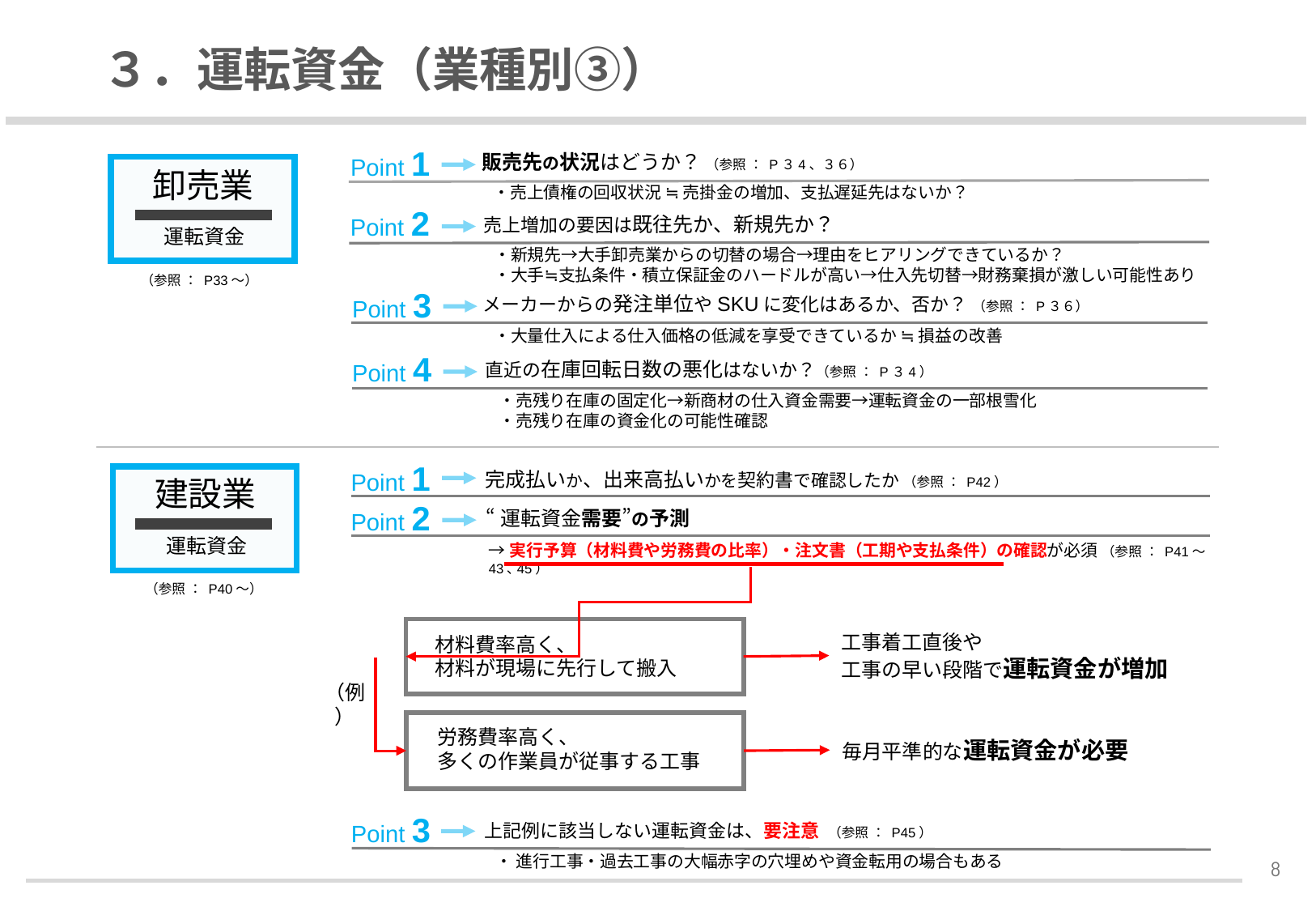

# ３．運転資金（業種別③）
Point 1
販売先の状況はどうか？ （参照 ： P３4、３６）
・売上債権の回収状況 ≒ 売掛金の増加、支払遅延先はないか？
Point 2
売上増加の要因は既往先か、新規先か？
・新規先→大手卸売業からの切替の場合→理由をヒアリングできているか？
・大手≒支払条件・積立保証金のハードルが高い→仕入先切替→財務棄損が激しい可能性あり
Point 3
メーカーからの発注単位やSKUに変化はあるか、否か？ （参照 ： P３６）
・大量仕入による仕入価格の低減を享受できているか ≒ 損益の改善
Point 4
直近の在庫回転日数の悪化はないか？（参照 ： P３4）
　・売残り在庫の固定化→新商材の仕入資金需要→運転資金の一部根雪化
　・売残り在庫の資金化の可能性確認

運転資金
卸売業
（参照 ： P33～）
Point 1
完成払いか、出来高払いかを契約書で確認したか （参照 ： P42）
Point 2
“運転資金需要”の予測
→実行予算（材料費や労務費の比率）・注文書（工期や支払条件）の確認が必須 （参照 ： P41～43､45）

運転資金
建設業
（参照 ： P40～）

工事着工直後や
工事の早い段階で運転資金が増加
材料費率高く、
材料が現場に先行して搬入
（例）

労務費率高く、
多くの作業員が従事する工事
毎月平準的な運転資金が必要
Point 3
上記例に該当しない運転資金は、要注意  （参照 ： P45）
・ 進行工事・過去工事の大幅赤字の穴埋めや資金転用の場合もある
8